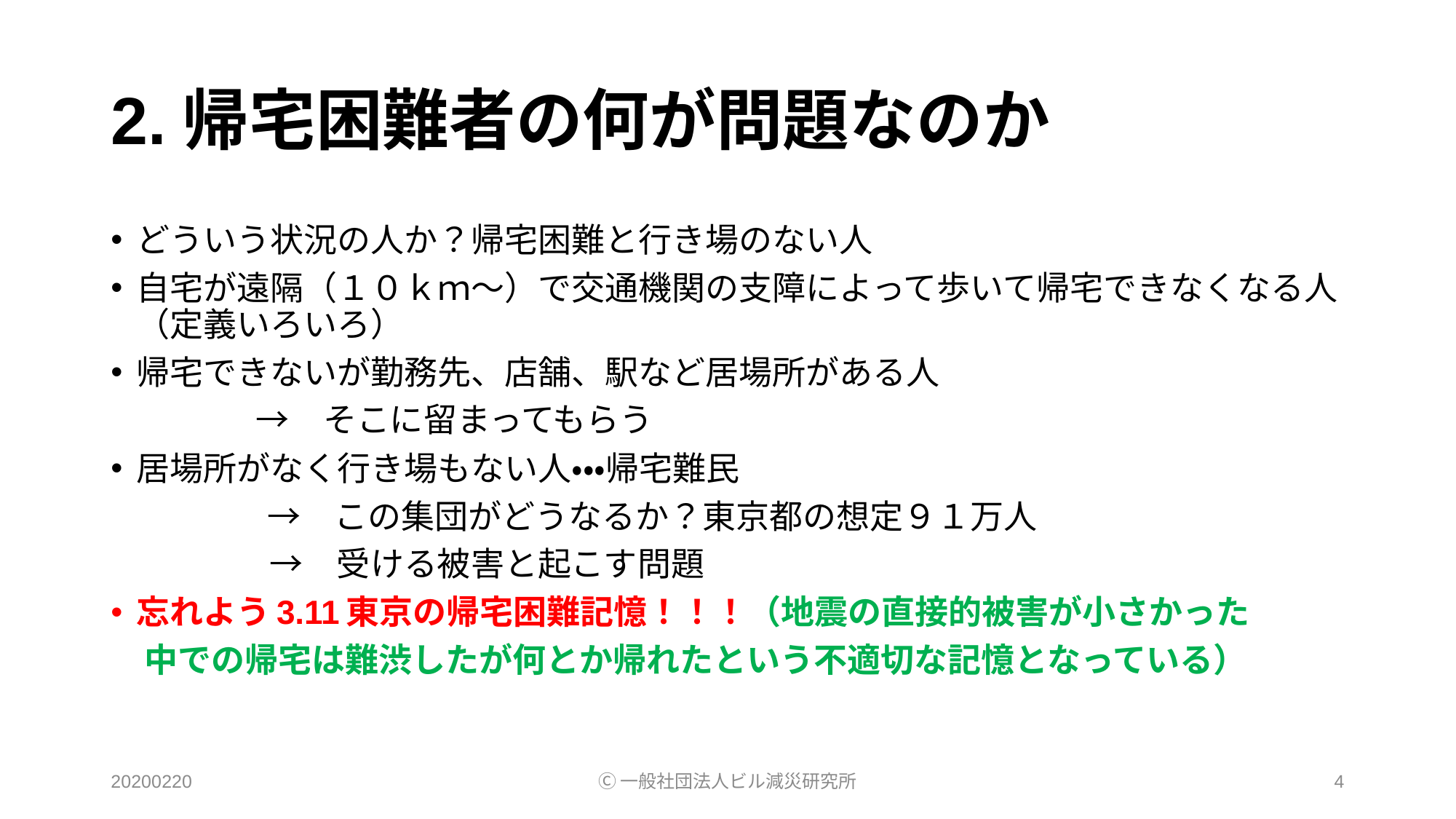

# 2.帰宅困難者の何が問題なのか
どういう状況の人か？帰宅困難と行き場のない人
自宅が遠隔（１０ｋｍ～）で交通機関の支障によって歩いて帰宅できなくなる人（定義いろいろ）
帰宅できないが勤務先、店舗、駅など居場所がある人
　　　      →　そこに留まってもらう
居場所がなく行き場もない人・・・帰宅難民
　　　　   →　この集団がどうなるか？東京都の想定９１万人
       　　　→　受ける被害と起こす問題
忘れよう3.11東京の帰宅困難記憶！！！（地震の直接的被害が小さかった
　中での帰宅は難渋したが何とか帰れたという不適切な記憶となっている）

20200220
Ⓒ一般社団法人ビル減災研究所
4